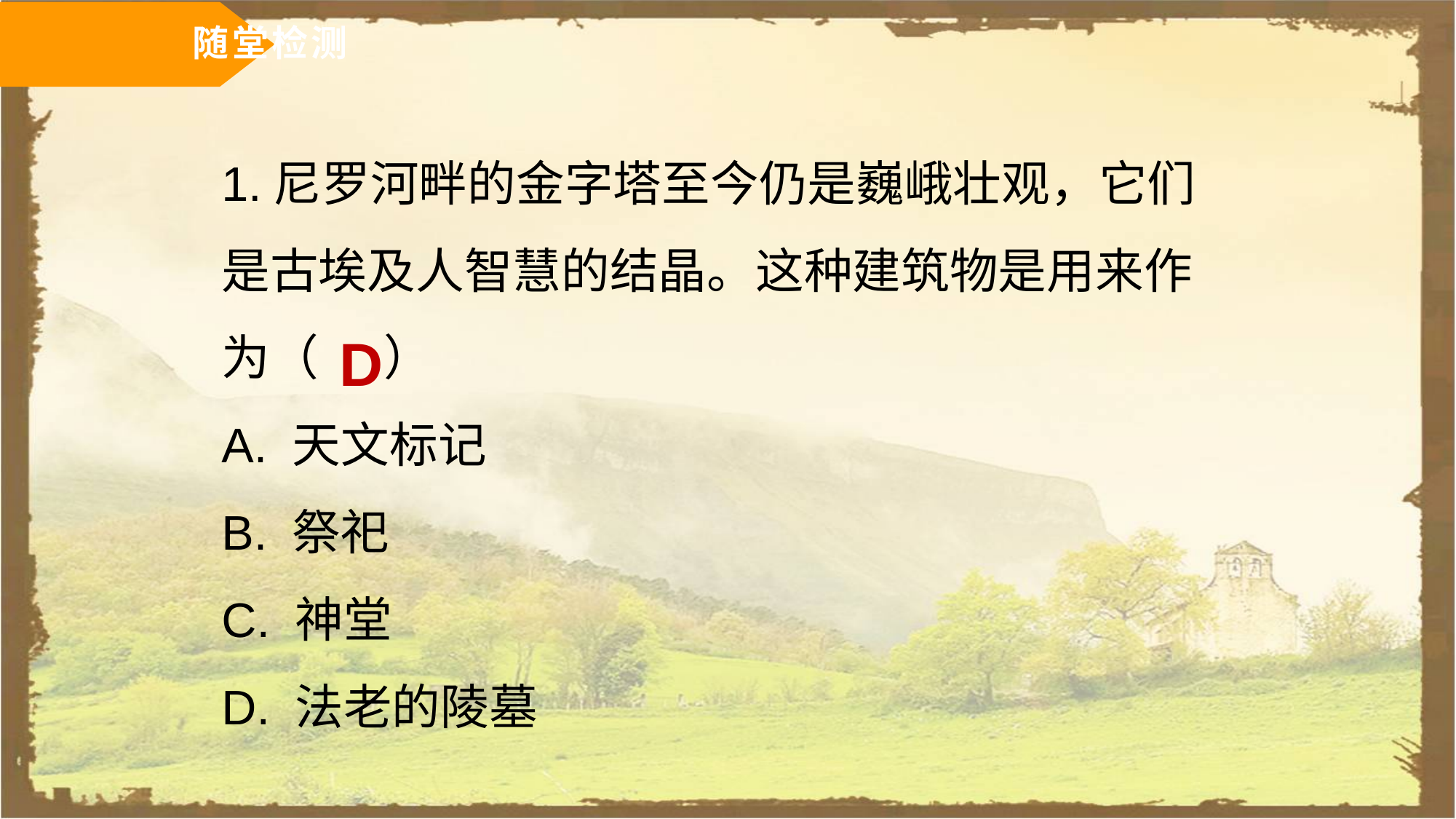

# 随堂检测
1.尼罗河畔的金字塔至今仍是巍峨壮观，它们是古埃及人智慧的结晶。这种建筑物是用来作为（      ）
A. 天文标记
B. 祭祀
C. 神堂
D. 法老的陵墓
D